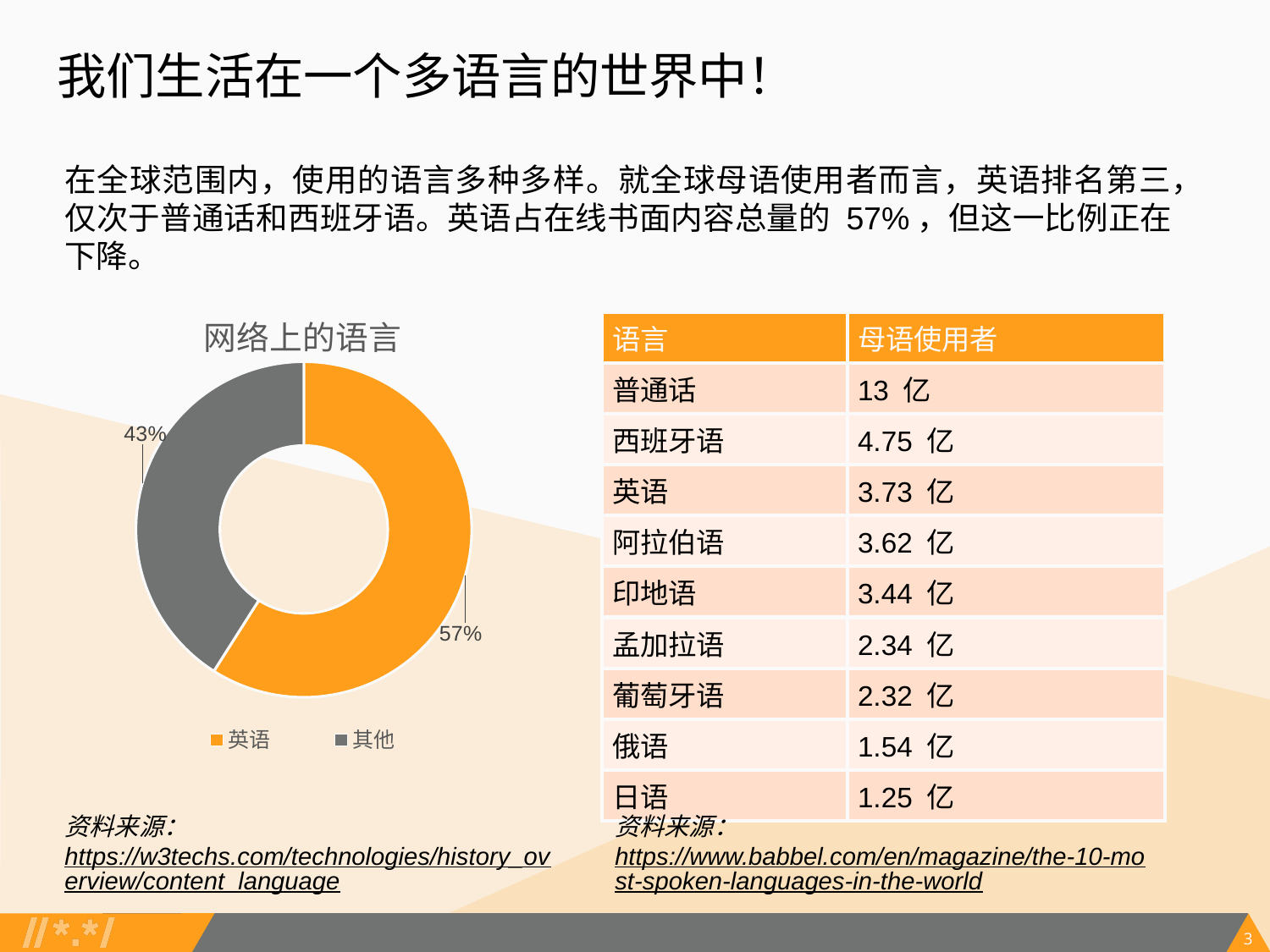

# 我们生活在一个多语言的世界中！
在全球范围内，使用的语言多种多样。就全球母语使用者而言，英语排名第三，仅次于普通话和西班牙语。英语占在线书面内容总量的 57%，但这一比例正在下降。

### Chart: 网络上的语言

| Category | 网络上的语言 |
|---|---|
| 英语 | 59.0 |
| 其他 | 41.0 |
| 语言 | 母语使用者 |
| --- | --- |
| 普通话 | 13 亿 |
| 西班牙语 | 4.75 亿 |
| 英语 | 3.73 亿 |
| 阿拉伯语 | 3.62 亿 |
| 印地语 | 3.44 亿 |
| 孟加拉语 | 2.34 亿 |
| 葡萄牙语 | 2.32 亿 |
| 俄语 | 1.54 亿 |
| 日语 | 1.25 亿 |
资料来源： https://w3techs.com/technologies/history_overview/content_language
资料来源： https://www.babbel.com/en/magazine/the-10-most-spoken-languages-in-the-world